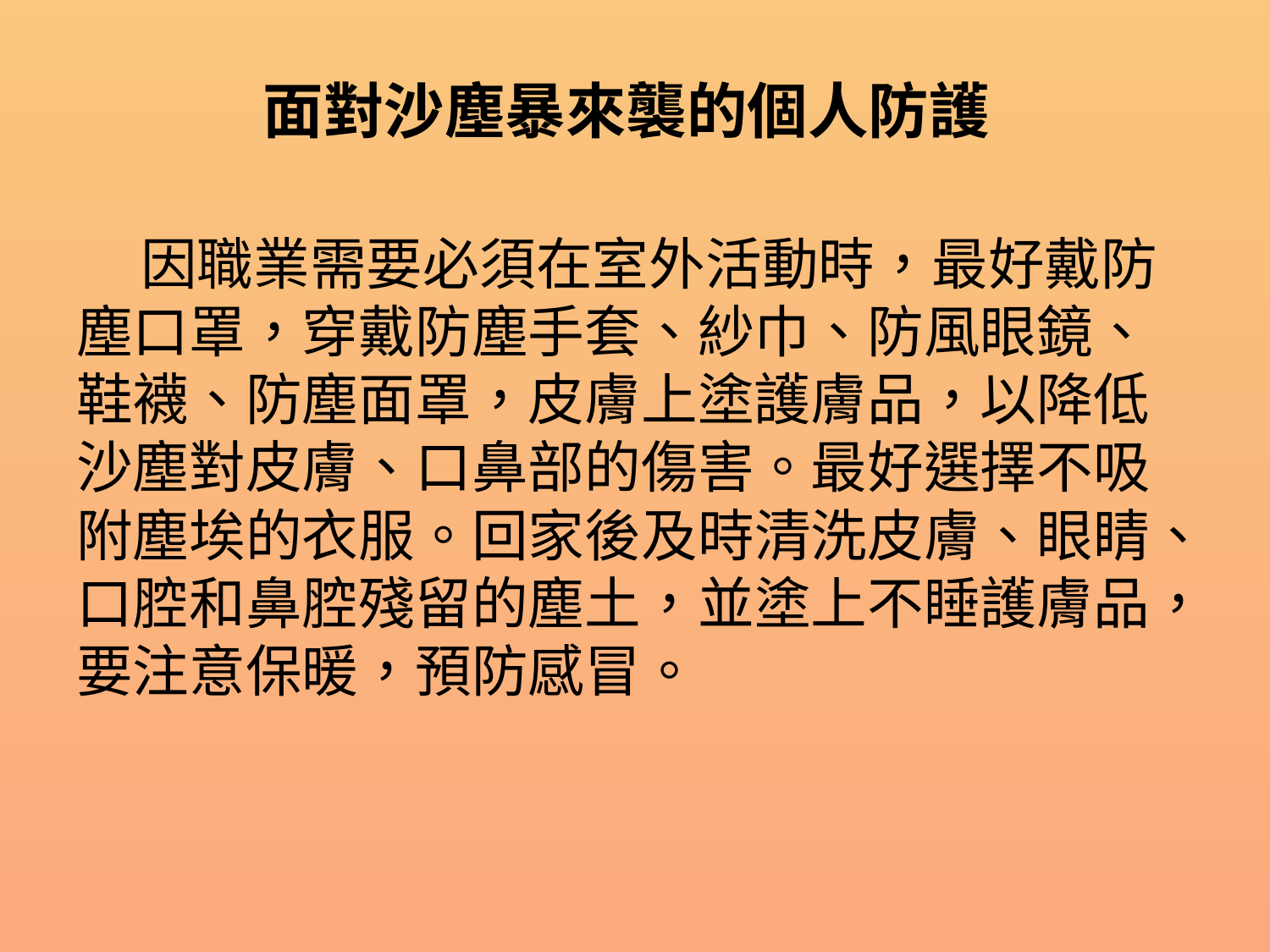

# 面對沙塵暴來襲的個人防護
    因職業需要必須在室外活動時，最好戴防塵口罩，穿戴防塵手套、紗巾、防風眼鏡、鞋襪、防塵面罩，皮膚上塗護膚品，以降低沙塵對皮膚、口鼻部的傷害。最好選擇不吸附塵埃的衣服。回家後及時清洗皮膚、眼睛、口腔和鼻腔殘留的塵土，並塗上不睡護膚品，要注意保暖，預防感冒。